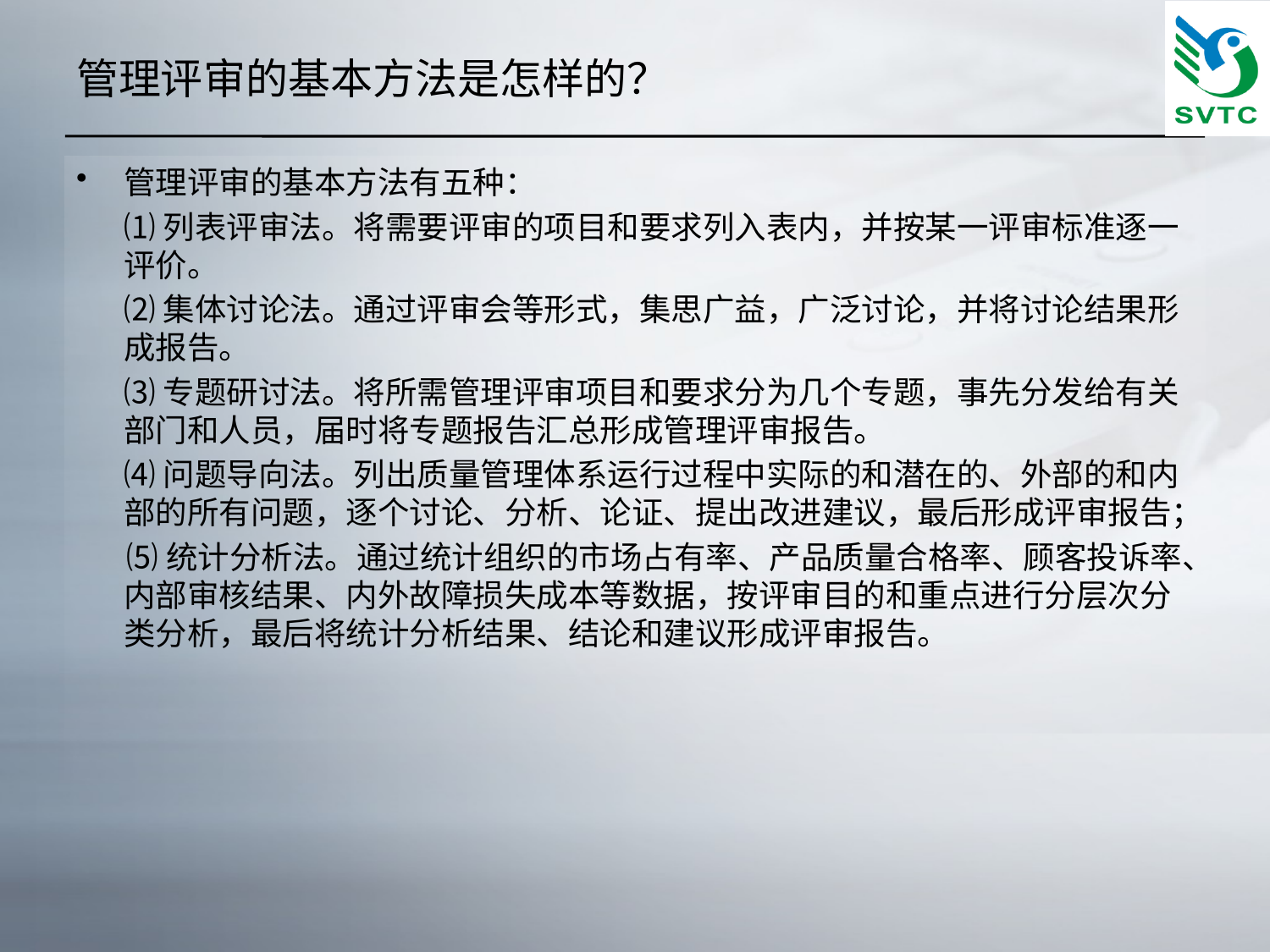

# 管理评审的基本方法是怎样的？
管理评审的基本方法有五种：
	⑴列表评审法。将需要评审的项目和要求列入表内，并按某一评审标准逐一评价。
	⑵集体讨论法。通过评审会等形式，集思广益，广泛讨论，并将讨论结果形成报告。
	⑶专题研讨法。将所需管理评审项目和要求分为几个专题，事先分发给有关部门和人员，届时将专题报告汇总形成管理评审报告。
	⑷问题导向法。列出质量管理体系运行过程中实际的和潜在的、外部的和内部的所有问题，逐个讨论、分析、论证、提出改进建议，最后形成评审报告；
       ⑸统计分析法。通过统计组织的市场占有率、产品质量合格率、顾客投诉率、内部审核结果、内外故障损失成本等数据，按评审目的和重点进行分层次分类分析，最后将统计分析结果、结论和建议形成评审报告。